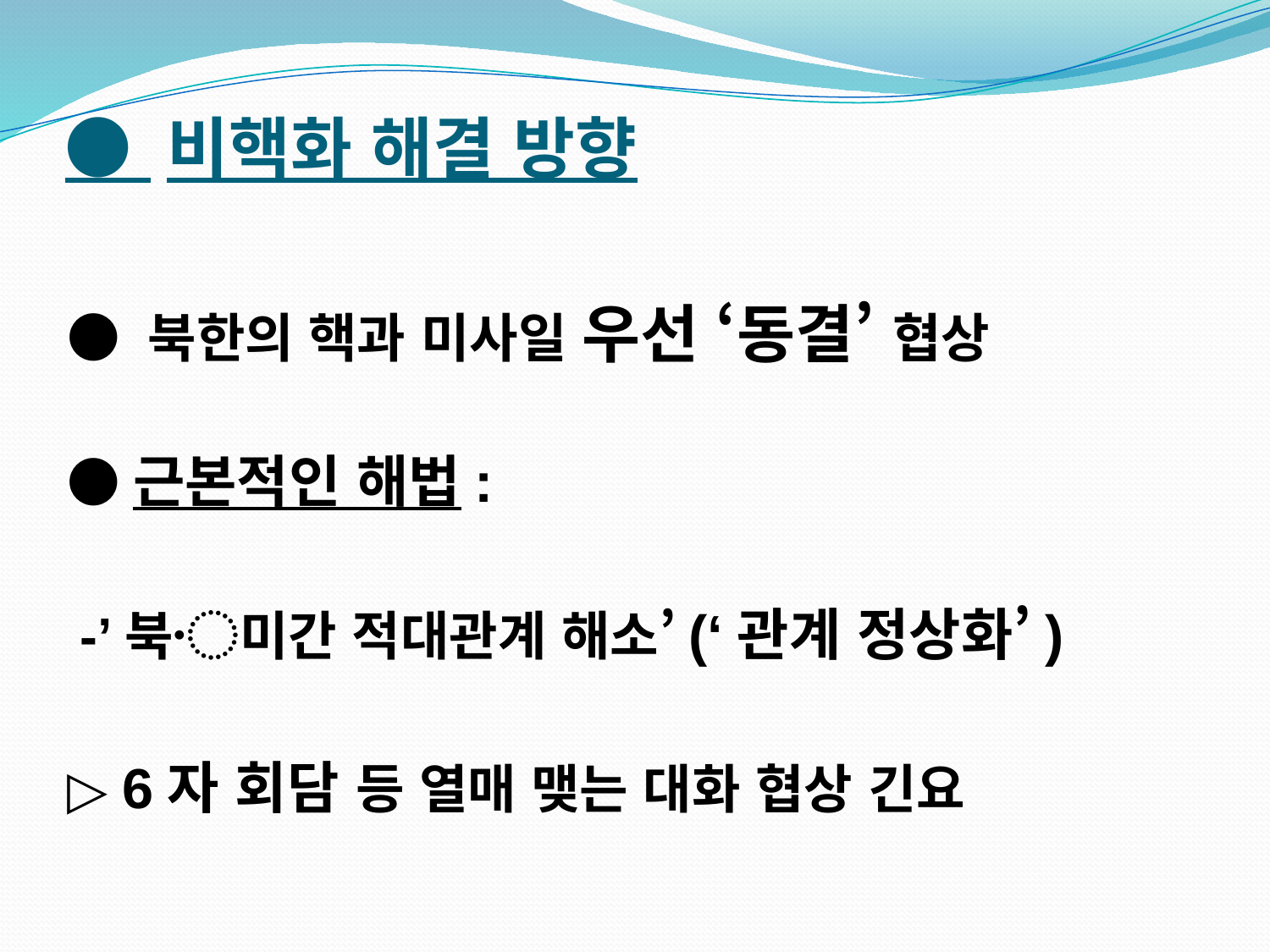

# ● 비핵화 해결 방향

● 북한의 핵과 미사일 우선 ‘동결’ 협상

●근본적인 해법:

 -’북〮미간 적대관계 해소’(‘관계 정상화’)

▷ 6자 회담 등 열매 맺는 대화 협상 긴요